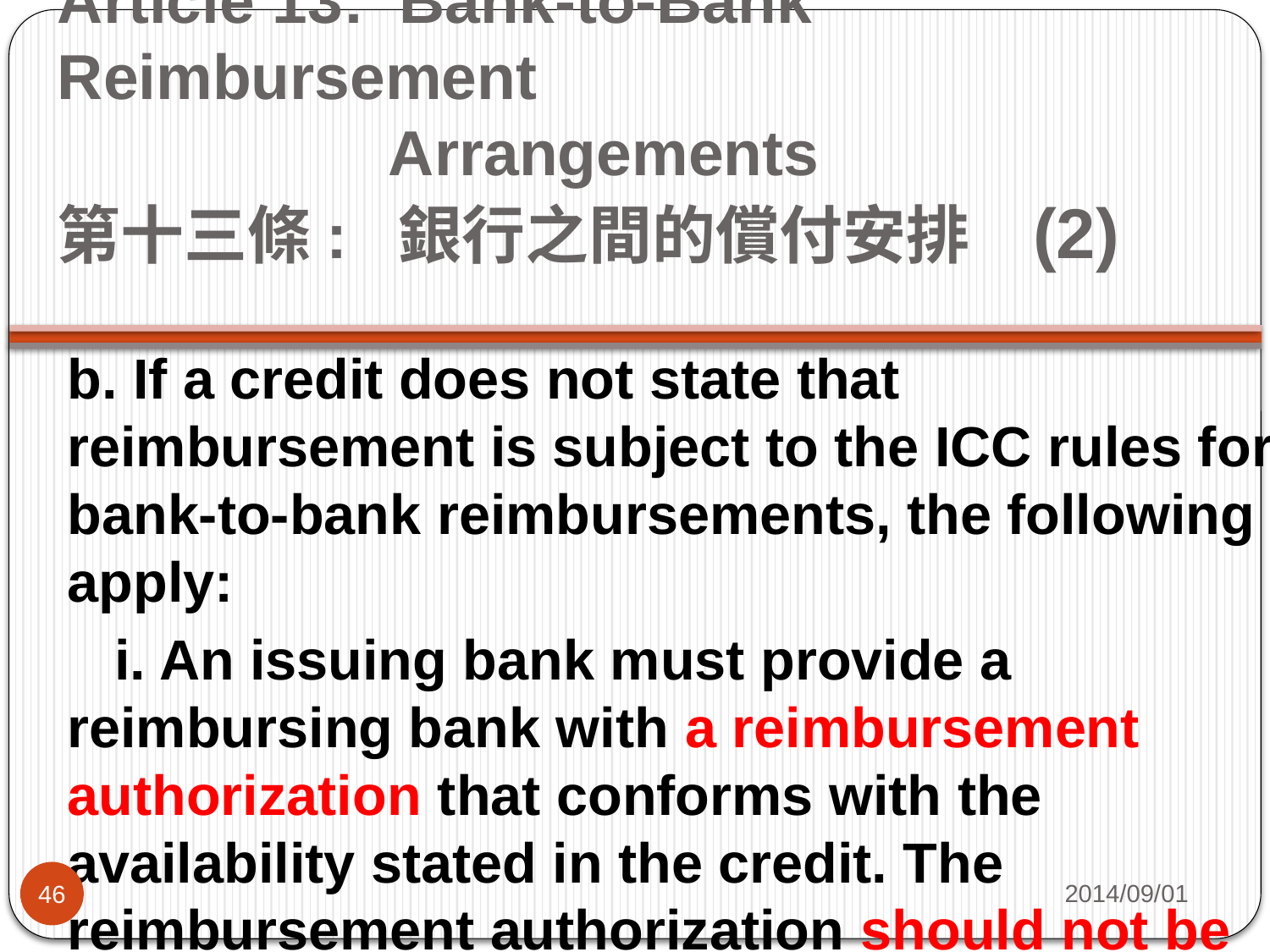

# Article 13:  Bank-to-Bank Reimbursement Arrangements        第十三條:  銀行之間的償付安排   (2)
b. If a credit does not state that reimbursement is subject to the ICC rules for bank-to-bank reimbursements, the following apply:
   i. An issuing bank must provide a reimbursing bank with a reimbursement authorization that conforms with the availability stated in the credit. The reimbursement authorization should not be
   subject to an expiry date.

2014/09/01
46